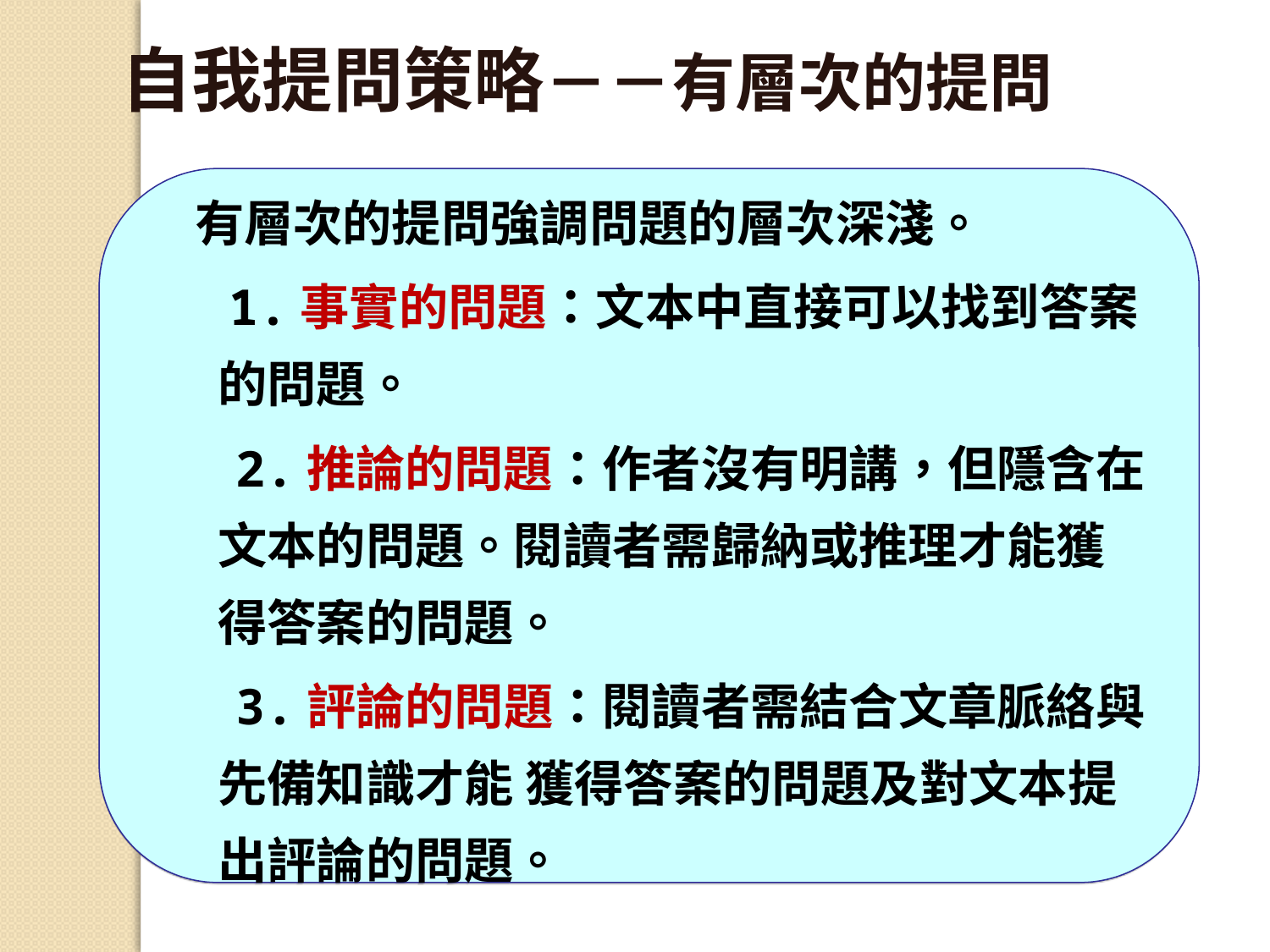

自我提問策略－－有層次的提問
    有層次的提問強調問題的層次深淺。
      1.事實的問題：文本中直接可以找到答案的問題。
   2.推論的問題：作者沒有明講，但隱含在文本的問題。閱讀者需歸納或推理才能獲得答案的問題。
   3.評論的問題：閱讀者需結合文章脈絡與先備知識才能 獲得答案的問題及對文本提出評論的問題。